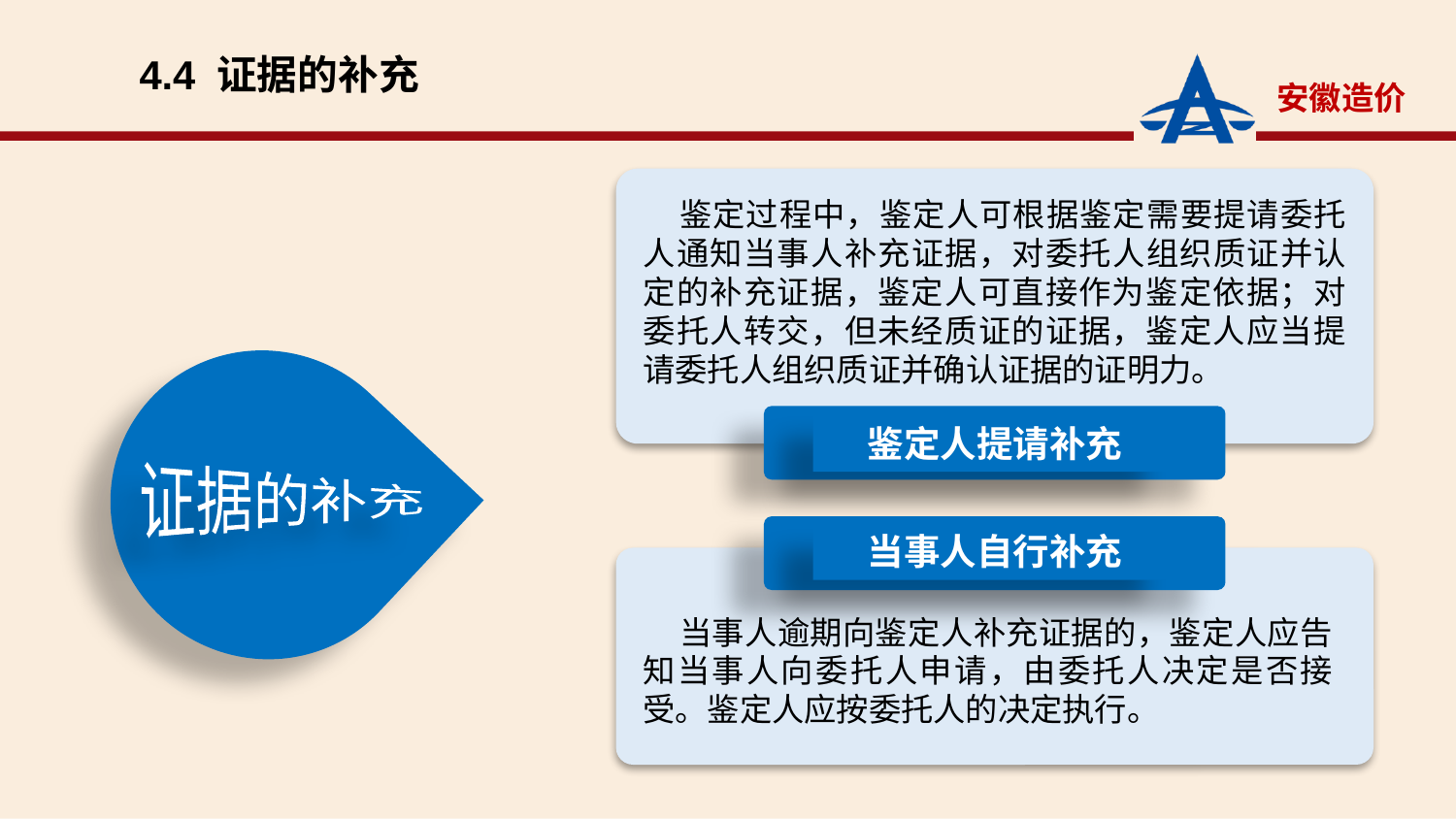

4.4 证据的补充

鉴定过程中，鉴定人可根据鉴定需要提请委托人通知当事人补充证据，对委托人组织质证并认定的补充证据，鉴定人可直接作为鉴定依据；对委托人转交，但未经质证的证据，鉴定人应当提请委托人组织质证并确认证据的证明力。

证据的补充

鉴定人提请补充

当事人自行补充

当事人逾期向鉴定人补充证据的，鉴定人应告知当事人向委托人申请，由委托人决定是否接受。鉴定人应按委托人的决定执行。